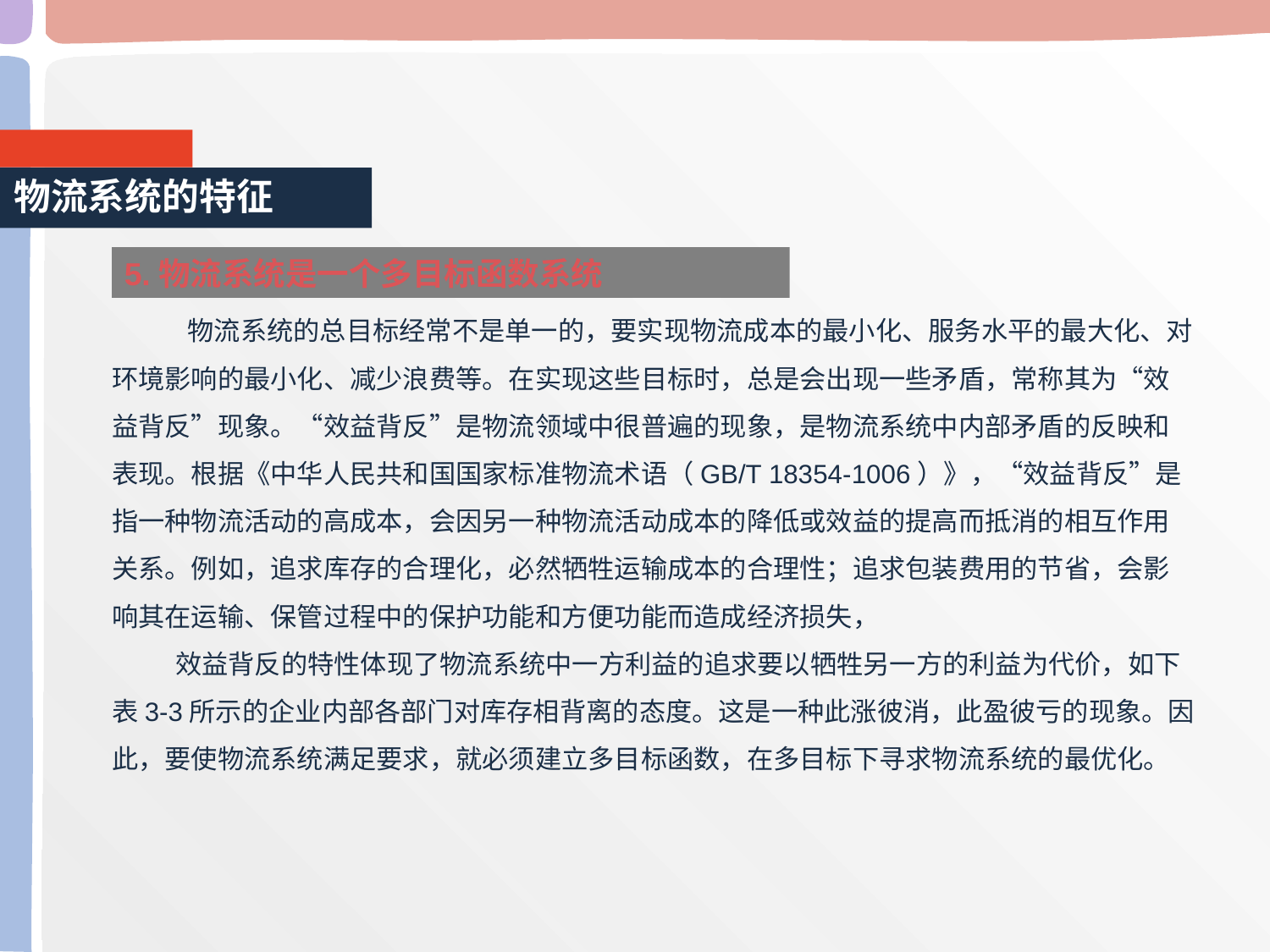

物流系统的特征

5.物流系统是一个多目标函数系统
 物流系统的总目标经常不是单一的，要实现物流成本的最小化、服务水平的最大化、对环境影响的最小化、减少浪费等。在实现这些目标时，总是会出现一些矛盾，常称其为“效益背反”现象。“效益背反”是物流领域中很普遍的现象，是物流系统中内部矛盾的反映和表现。根据《中华人民共和国国家标准物流术语（GB/T 18354-1006）》，“效益背反”是指一种物流活动的高成本，会因另一种物流活动成本的降低或效益的提高而抵消的相互作用关系。例如，追求库存的合理化，必然牺牲运输成本的合理性；追求包装费用的节省，会影响其在运输、保管过程中的保护功能和方便功能而造成经济损失，
效益背反的特性体现了物流系统中一方利益的追求要以牺牲另一方的利益为代价，如下表3-3所示的企业内部各部门对库存相背离的态度。这是一种此涨彼消，此盈彼亏的现象。因此，要使物流系统满足要求，就必须建立多目标函数，在多目标下寻求物流系统的最优化。